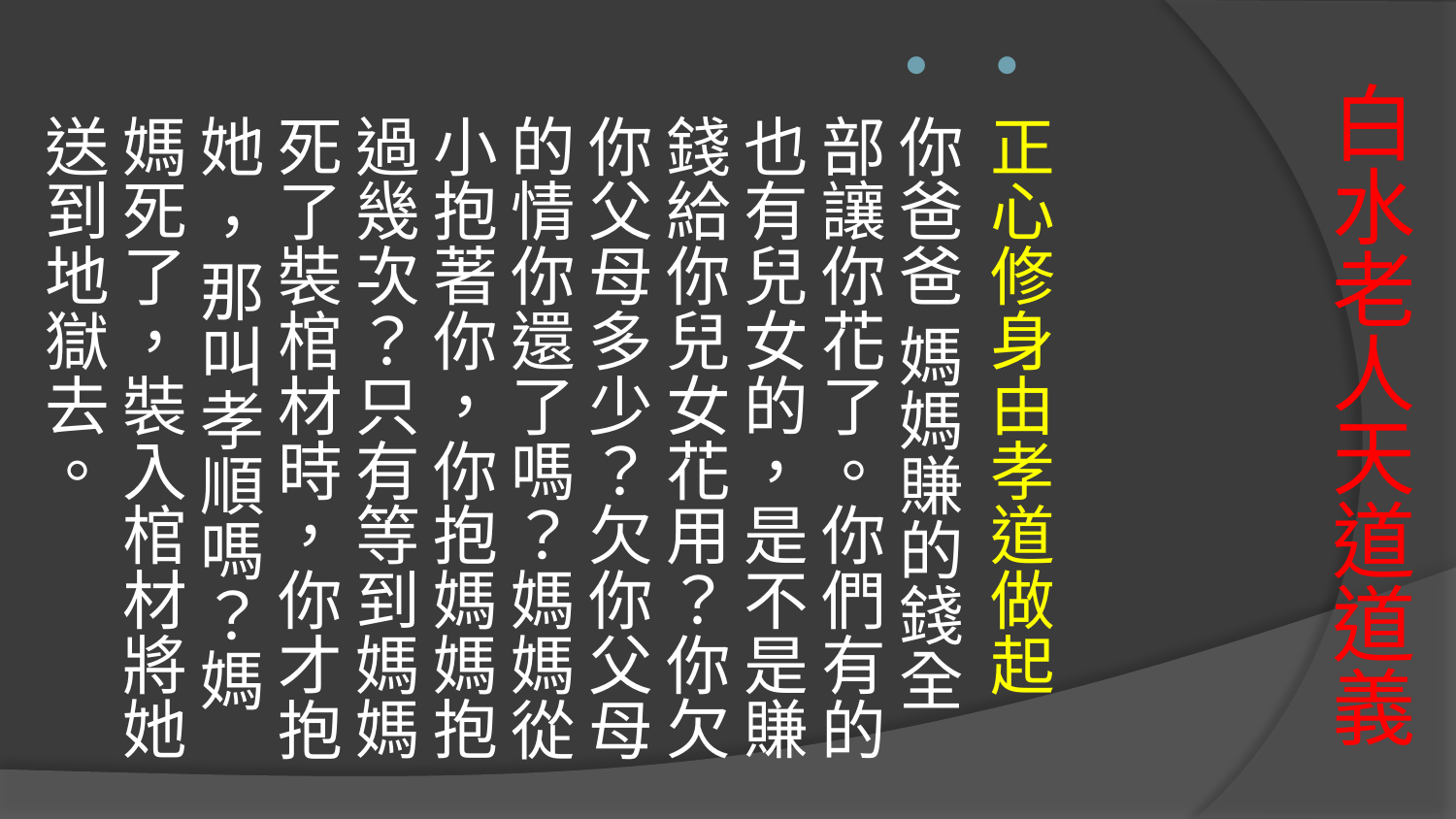

正心修身由孝道做起
你爸爸 媽媽賺的錢全部讓你花了。你們有的也有兒女的，是不是賺錢給你兒女花用？你欠你父母多少？欠你父母的情你還了嗎？媽媽從小抱著你，你抱媽媽抱過幾次？只有等到媽媽死了裝棺材時，你才抱她 ，那叫孝順嗎？媽媽死了，裝入棺材將她送到地獄去。
# 白水老人天道道義